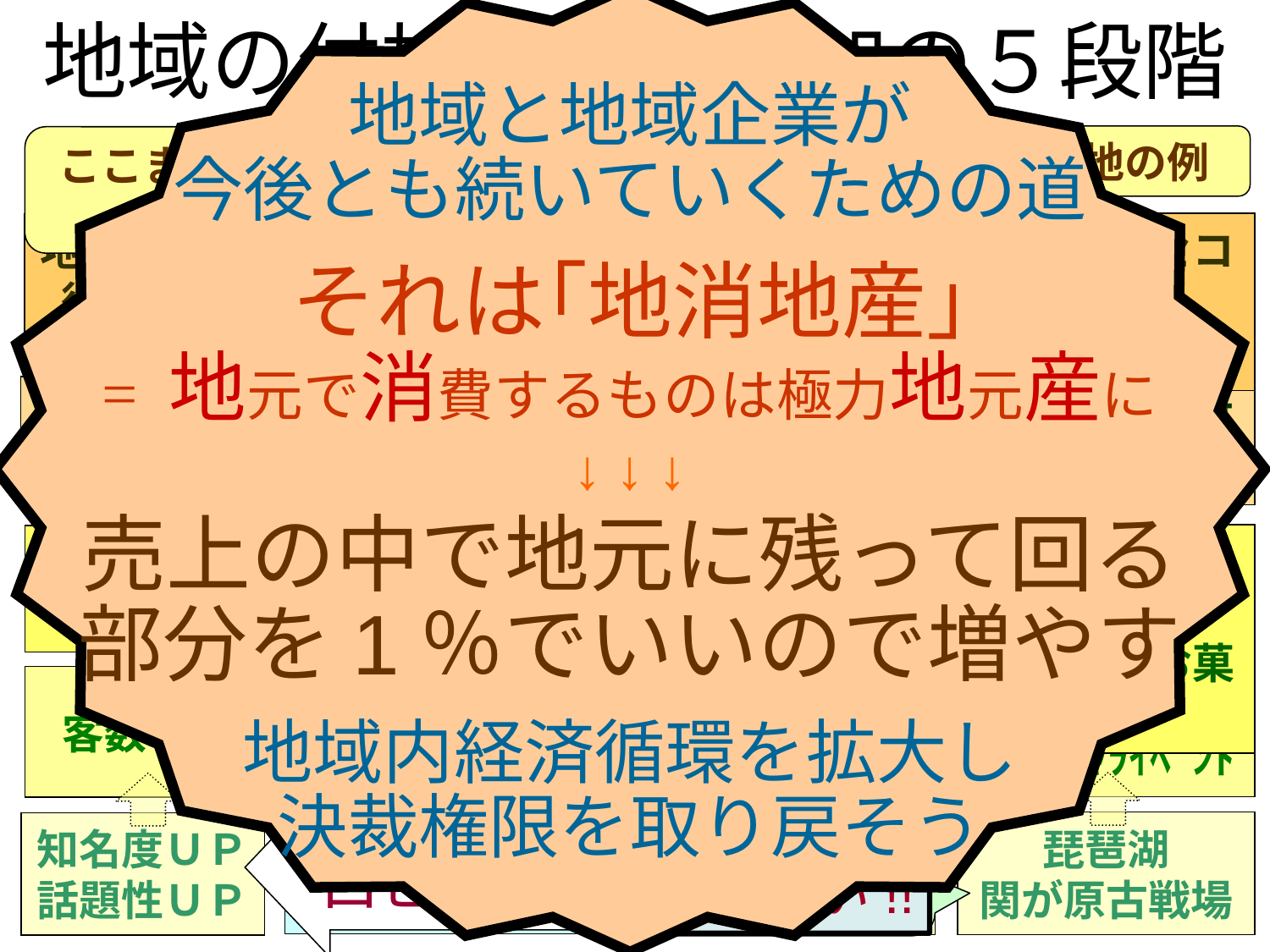

地域と地域企業が
今後とも続いていくための道

それは｢地消地産｣
= 地元で消費するものは極力地元産に
↓ ↓ ↓
売上の中で地元に残って回る
部分を1％でいいので増やす
地域内経済循環を拡大し
決裁権限を取り戻そう
地域の付加価値額増加の５段階
ＳＣに喩えると
観光地の例
ここまで来ないと意味がない!

これ即ち“目標”

①  所得が地域内で使われてもう一回りする
② 地域企業が栄え地域内の決裁権限が増える

納入業者を支え雇用増･税収増

北海道ニセコ町
沖縄県竹富町

地域内経済
循環拡大

これを
最上階まで
上がる努力
をしないと、
儲けても、
儲けても、
地域のＧＤＰ
は増えて
行かない!!

売上の相当部分が地元に
コストとして落ちている

これは“戦略”

北海道猿払村
徳島県上勝町

きちんと黒字が出ている！

所得増加

売上が原材料費や人件費に回ることで地域内の企業や住民が儲かる
儲けが全額貯金されて
しまい地元で使われない

一つの“戦術”

原材料は他所産、工場
も他所のため、地元に
売上が落ちない
安い大量生産品が大量に売れて､うまいことやった業者が儲かる

客数ではなく　売上が大きい！

大阪のタコ焼き
京都駅のお菓子

売上増加

単なる一手段

いわゆる｢入込客数｣が増え､イベント屋やコンビニ､輸送機関が儲かる

駐車場が埋まり来店者が多い！

Ｂ級グルメや
ゆるｷｬﾗｲﾍﾞﾝﾄ

客数増加

客数があるだけで
売上は増えていない

結果に無関係な
自己満足

誰でも知っているが
行ったことのある人は
たいへんに少ない
マスコミで紹介され､イメージが良くなり､政治家や有力者が喜ぶ

皆に名前が　　知られている！

琵琶湖
関が原古戦場

知名度ＵＰ
話題性ＵＰ